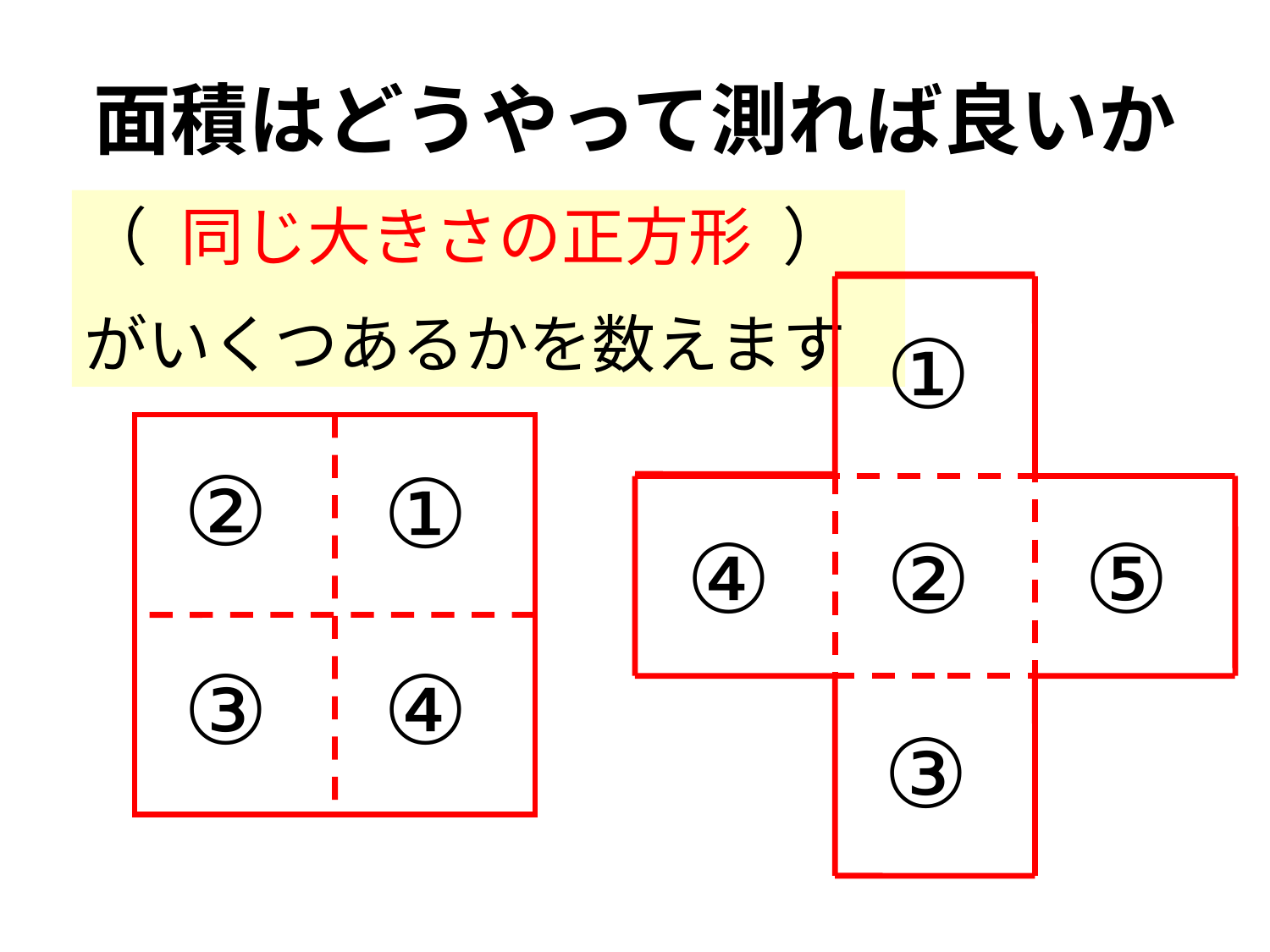

# 面積はどうやって測れば良いか
（　　　　　　　　　　）
がいくつあるかを数えます
同じ大きさの正方形

①

②
①

②
④
⑤

③
④

③